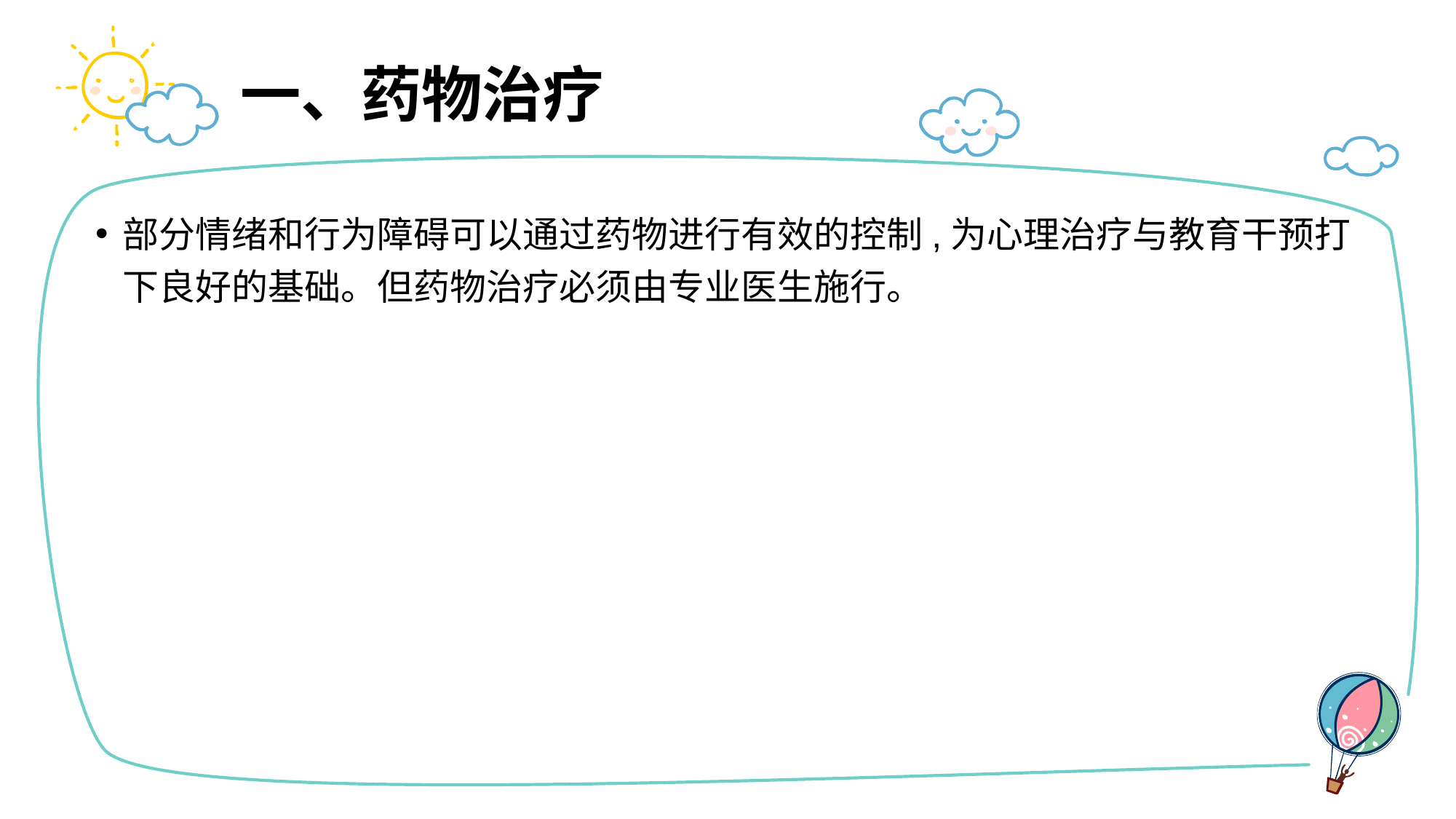

# 一、药物治疗
部分情绪和行为障碍可以通过药物进行有效的控制,为心理治疗与教育干预打下良好的基础。但药物治疗必须由专业医生施行。